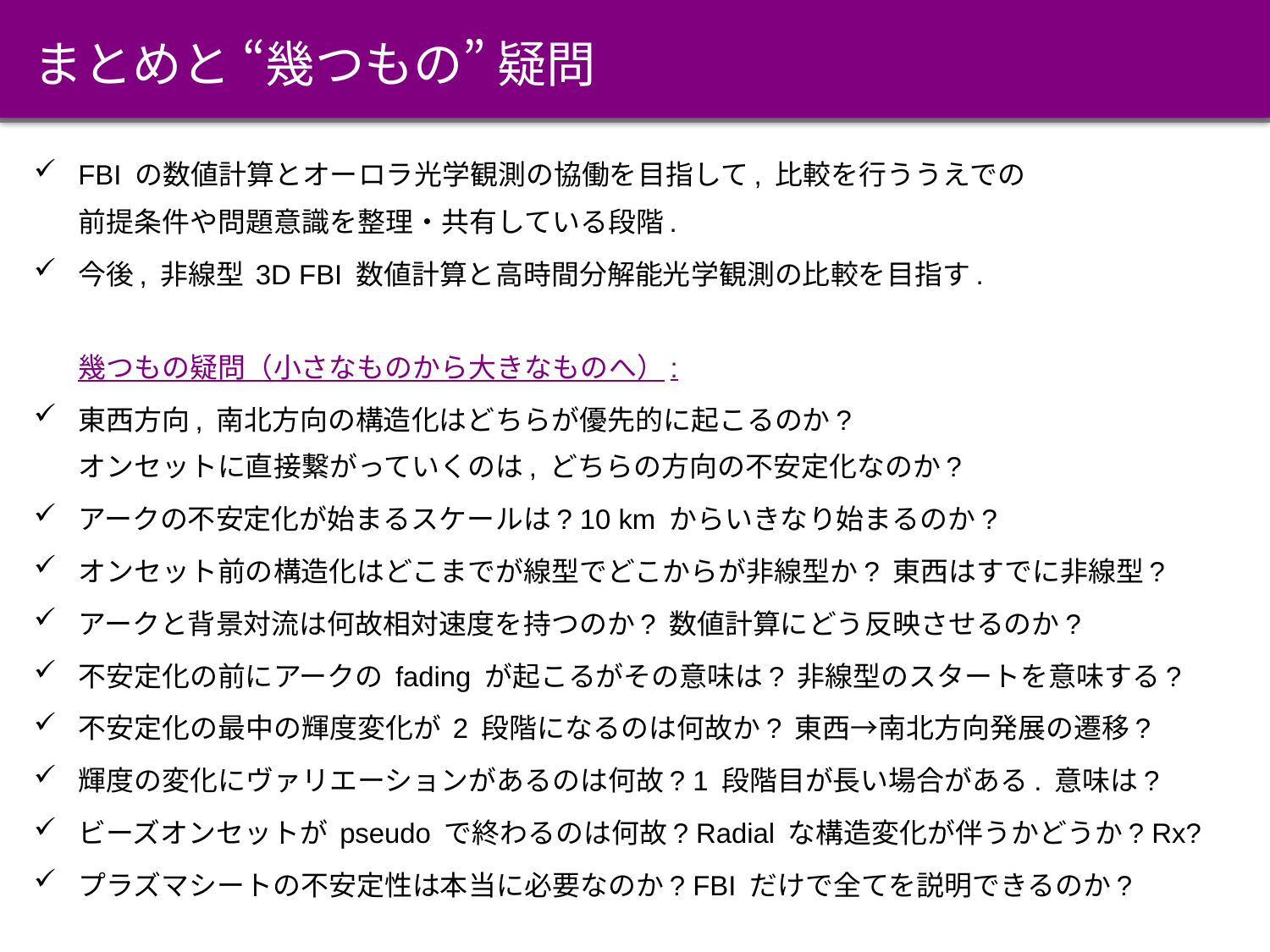

# まとめと “幾つもの” 疑問
FBI の数値計算とオーロラ光学観測の協働を目指して, 比較を行ううえでの
前提条件や問題意識を整理・共有している段階.
今後, 非線型 3D FBI 数値計算と高時間分解能光学観測の比較を目指す.
幾つもの疑問（小さなものから大きなものへ）:
東西方向, 南北方向の構造化はどちらが優先的に起こるのか?
オンセットに直接繋がっていくのは, どちらの方向の不安定化なのか?
アークの不安定化が始まるスケールは? 10 km からいきなり始まるのか?
オンセット前の構造化はどこまでが線型でどこからが非線型か? 東西はすでに非線型?
アークと背景対流は何故相対速度を持つのか? 数値計算にどう反映させるのか?
不安定化の前にアークの fading が起こるがその意味は? 非線型のスタートを意味する?
不安定化の最中の輝度変化が 2 段階になるのは何故か? 東西→南北方向発展の遷移?
輝度の変化にヴァリエーションがあるのは何故? 1 段階目が長い場合がある. 意味は?
ビーズオンセットが pseudo で終わるのは何故? Radial な構造変化が伴うかどうか? Rx?
プラズマシートの不安定性は本当に必要なのか? FBI だけで全てを説明できるのか?